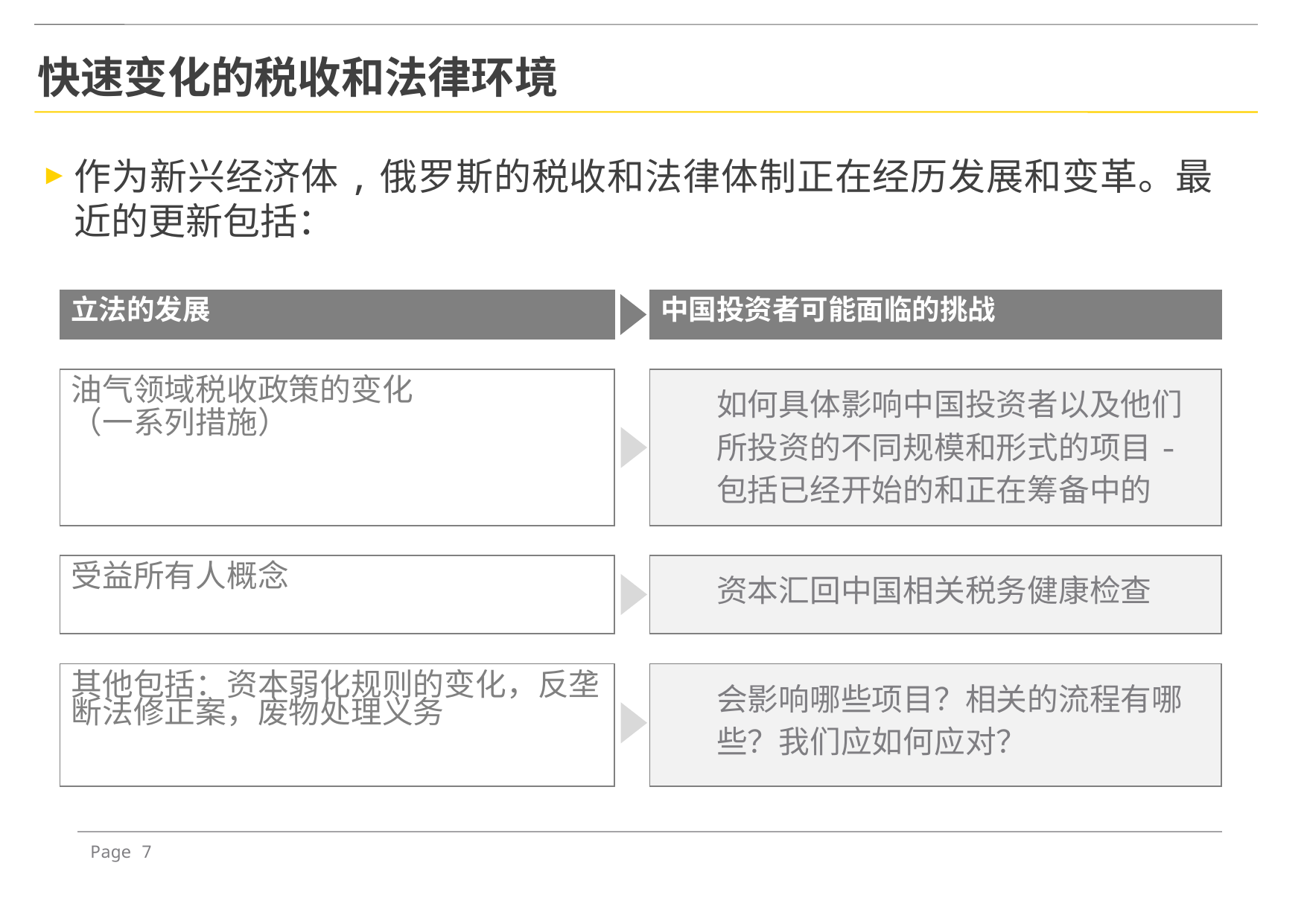

快速变化的税收和法律环境
作为新兴经济体,俄罗斯的税收和法律体制正在经历发展和变革。最近的更新包括：
中国投资者可能面临的挑战
立法的发展

油气领域税收政策的变化
（一系列措施）
如何具体影响中国投资者以及他们所投资的不同规模和形式的项目-包括已经开始的和正在筹备中的

受益所有人概念
资本汇回中国相关税务健康检查

其他包括：资本弱化规则的变化，反垄断法修正案，废物处理义务
会影响哪些项目？相关的流程有哪些？我们应如何应对？